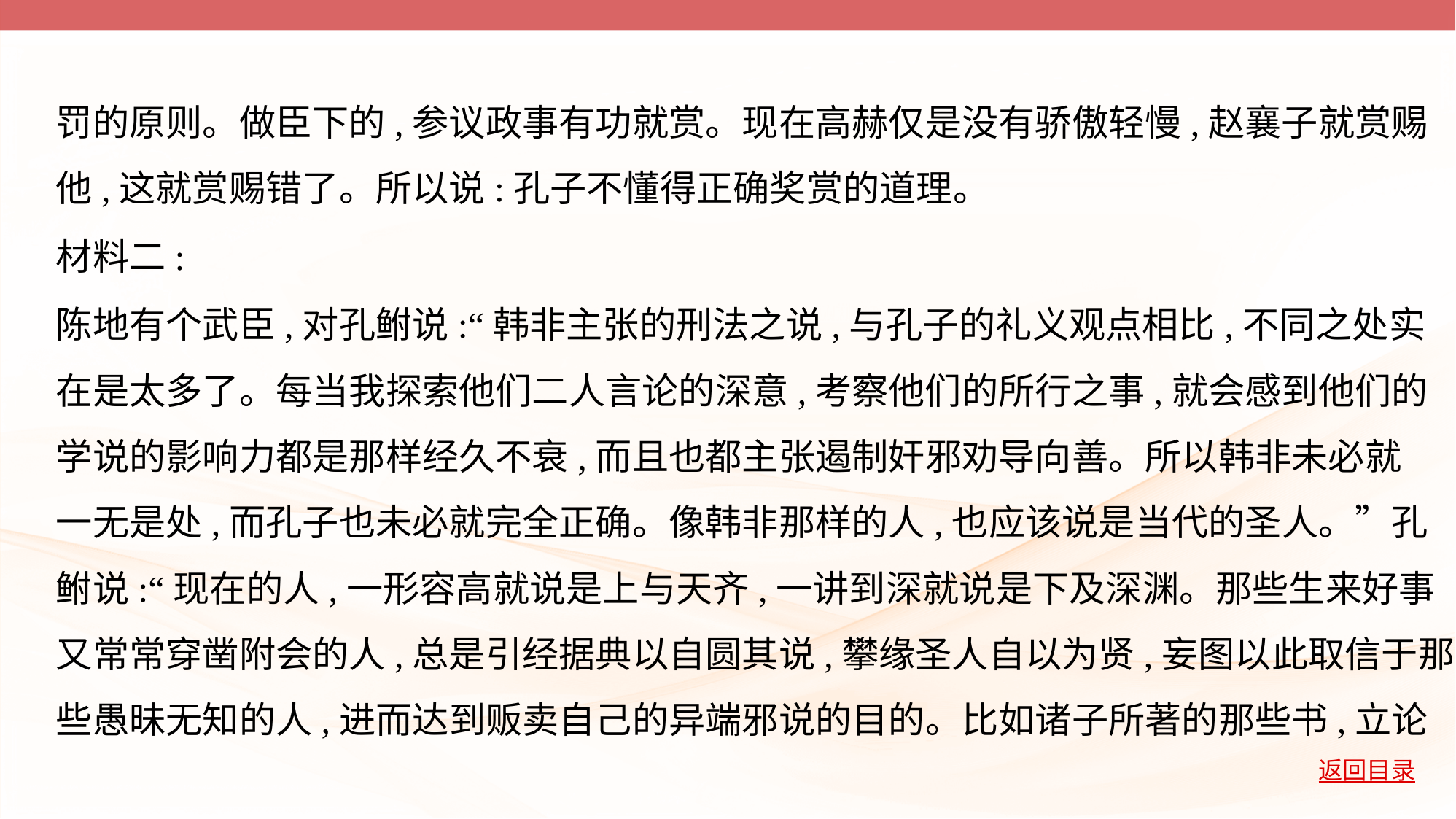

罚的原则。做臣下的,参议政事有功就赏。现在高赫仅是没有骄傲轻慢,赵襄子就赏赐
他,这就赏赐错了。所以说:孔子不懂得正确奖赏的道理。
材料二:
陈地有个武臣,对孔鲋说:“韩非主张的刑法之说,与孔子的礼义观点相比,不同之处实
在是太多了。每当我探索他们二人言论的深意,考察他们的所行之事,就会感到他们的
学说的影响力都是那样经久不衰,而且也都主张遏制奸邪劝导向善。所以韩非未必就
一无是处,而孔子也未必就完全正确。像韩非那样的人,也应该说是当代的圣人。”孔
鲋说:“现在的人,一形容高就说是上与天齐,一讲到深就说是下及深渊。那些生来好事
又常常穿凿附会的人,总是引经据典以自圆其说,攀缘圣人自以为贤,妄图以此取信于那
些愚昧无知的人,进而达到贩卖自己的异端邪说的目的。比如诸子所著的那些书,立论